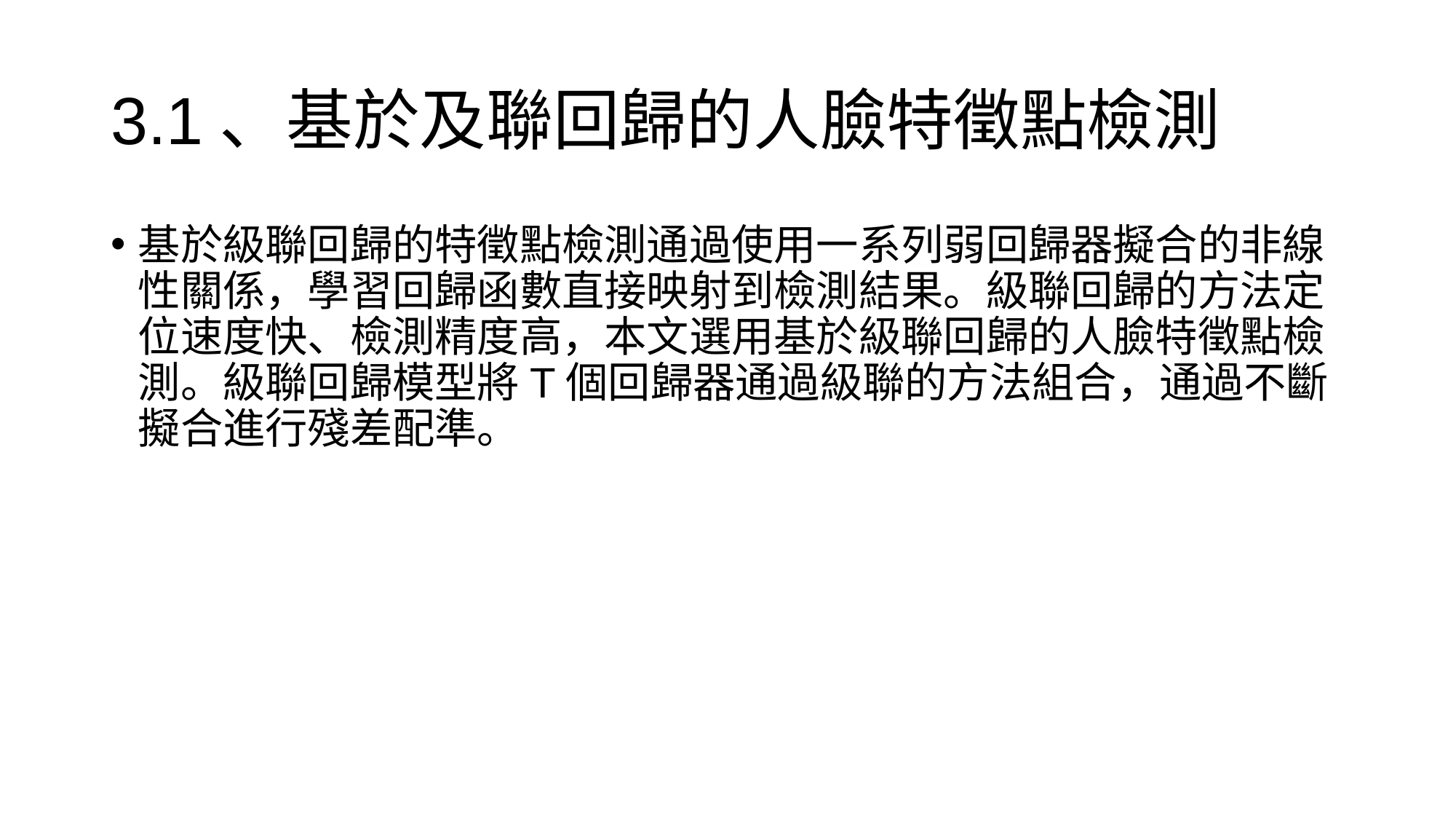

# 3.1、基於及聯回歸的人臉特徵點檢測
基於級聯回歸的特徵點檢測通過使用一系列弱回歸器擬合的非線性關係，學習回歸函數直接映射到檢測結果。級聯回歸的方法定位速度快、檢測精度高，本文選用基於級聯回歸的人臉特徵點檢測。級聯回歸模型將T個回歸器通過級聯的方法組合，通過不斷擬合進行殘差配準。